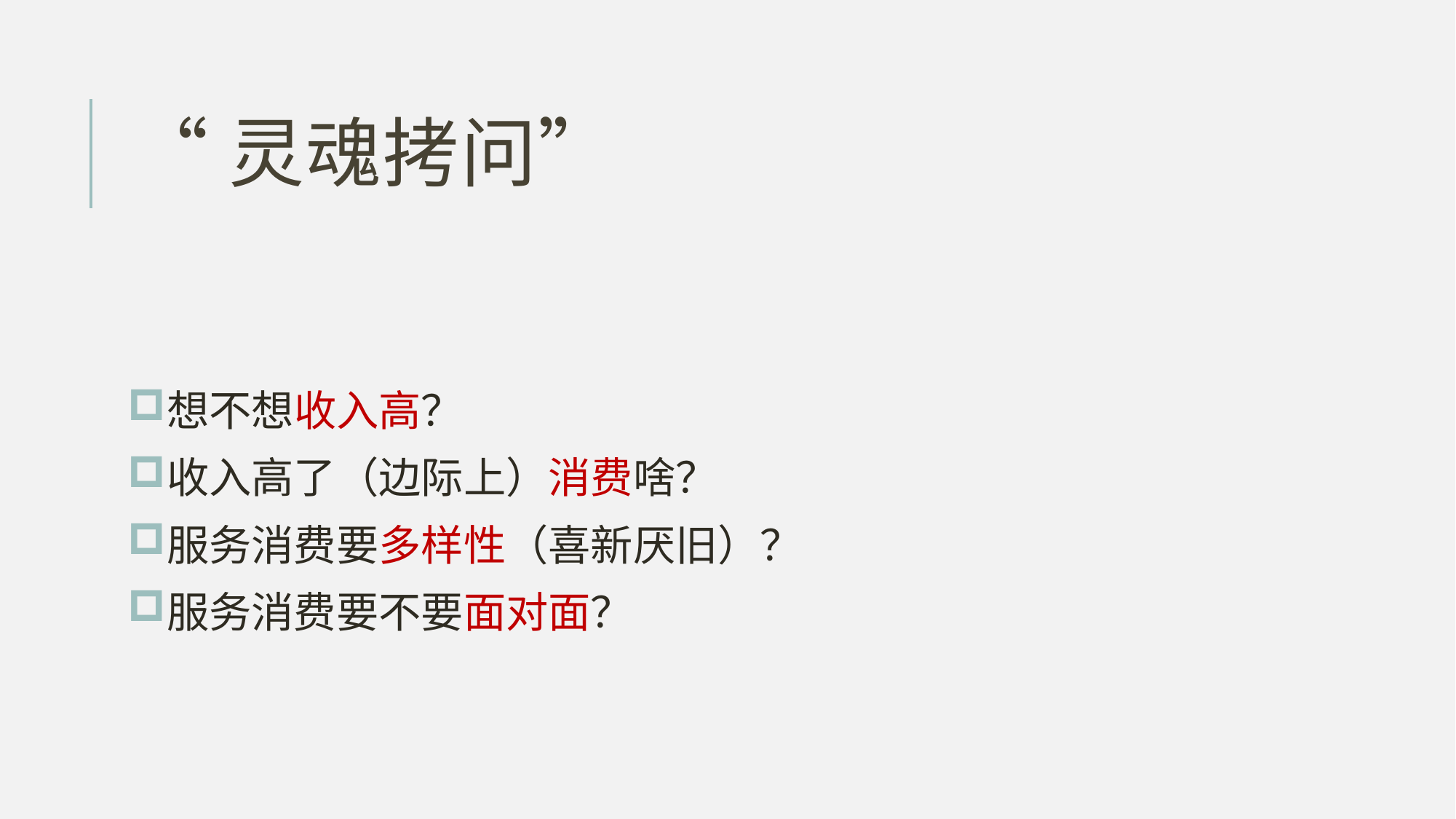

# “灵魂拷问”
想不想收入高？
收入高了（边际上）消费啥？
服务消费要多样性（喜新厌旧）？
服务消费要不要面对面？